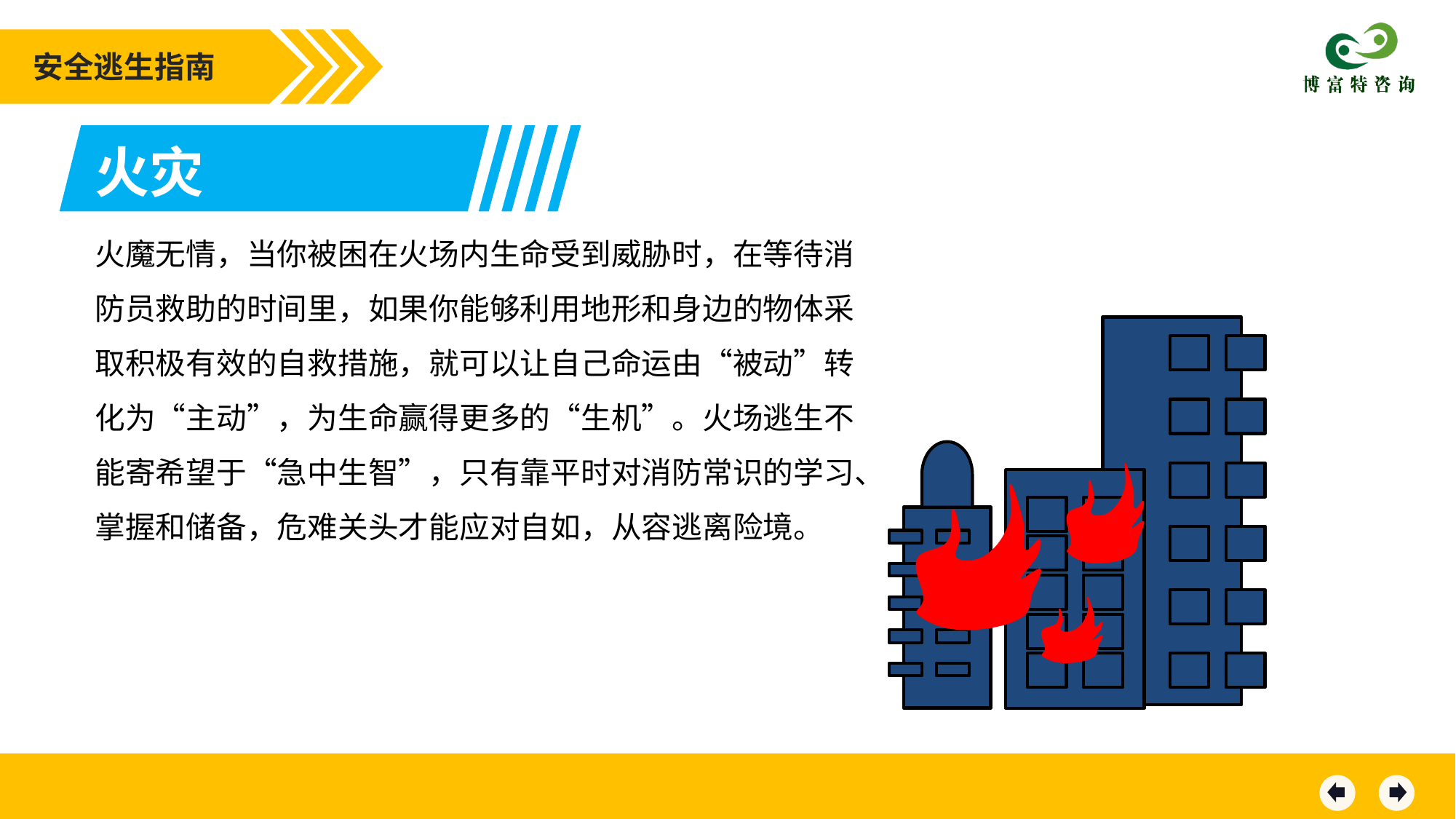

安全逃生指南

火灾
火魔无情，当你被困在火场内生命受到威胁时，在等待消防员救助的时间里，如果你能够利用地形和身边的物体采取积极有效的自救措施，就可以让自己命运由“被动”转化为“主动”，为生命赢得更多的“生机”。火场逃生不能寄希望于“急中生智”，只有靠平时对消防常识的学习、掌握和储备，危难关头才能应对自如，从容逃离险境。